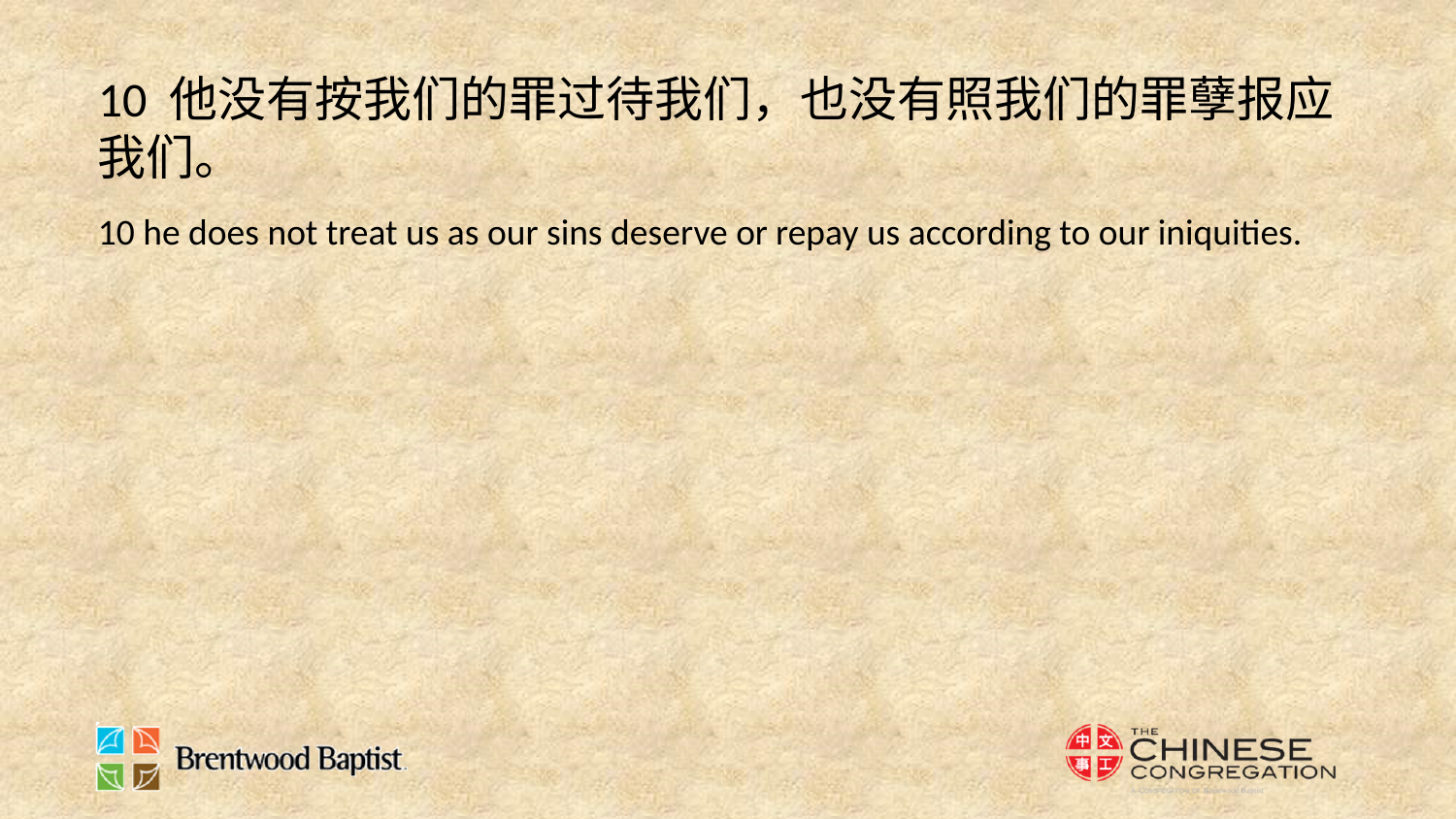

10 他没有按我们的罪过待我们，也没有照我们的罪孽报应我们。

10 he does not treat us as our sins deserve or repay us according to our iniquities.